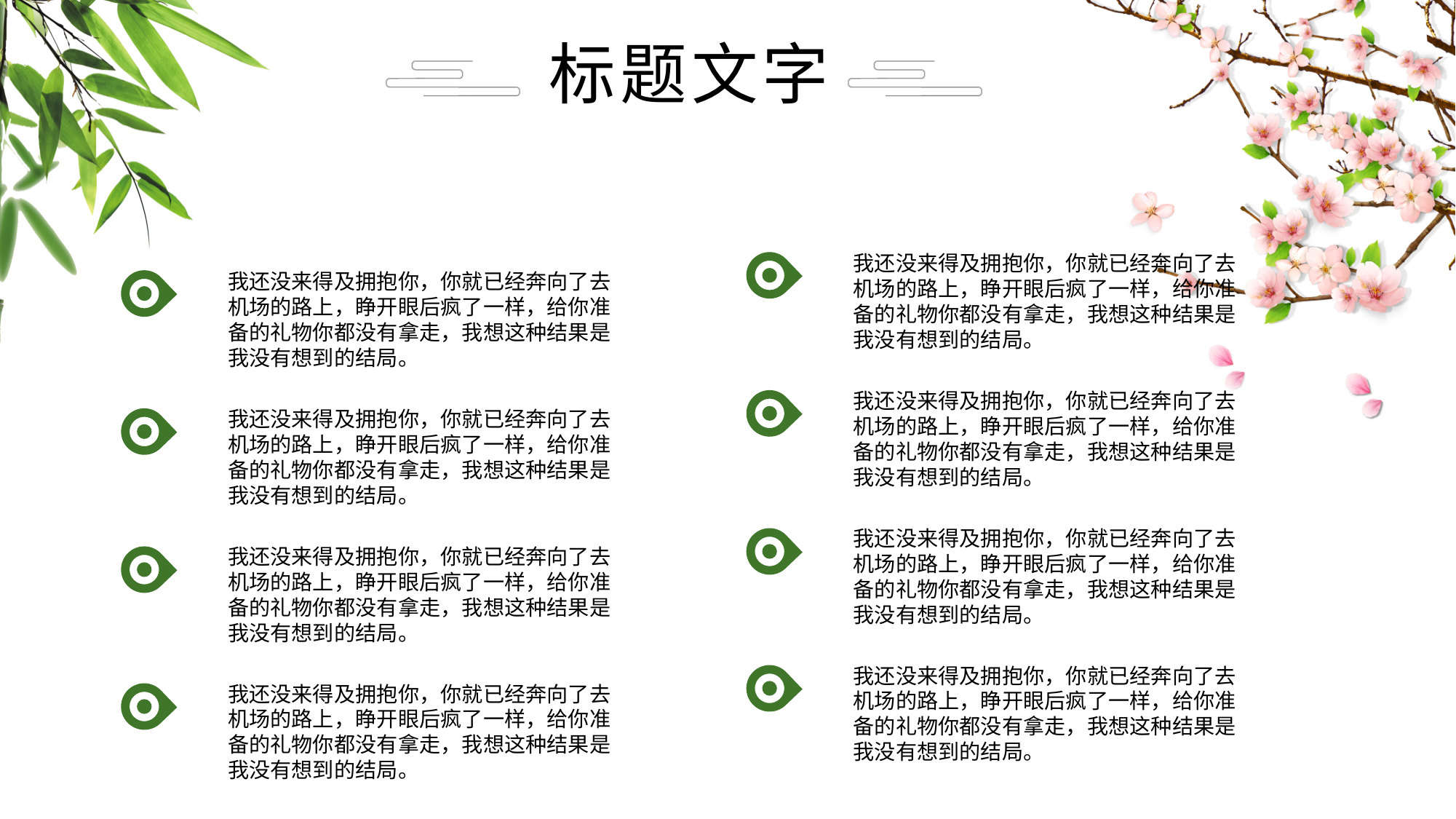

我还没来得及拥抱你，你就已经奔向了去机场的路上，睁开眼后疯了一样，给你准备的礼物你都没有拿走，我想这种结果是我没有想到的结局。

我还没来得及拥抱你，你就已经奔向了去机场的路上，睁开眼后疯了一样，给你准备的礼物你都没有拿走，我想这种结果是我没有想到的结局。

我还没来得及拥抱你，你就已经奔向了去机场的路上，睁开眼后疯了一样，给你准备的礼物你都没有拿走，我想这种结果是我没有想到的结局。

我还没来得及拥抱你，你就已经奔向了去机场的路上，睁开眼后疯了一样，给你准备的礼物你都没有拿走，我想这种结果是我没有想到的结局。

我还没来得及拥抱你，你就已经奔向了去机场的路上，睁开眼后疯了一样，给你准备的礼物你都没有拿走，我想这种结果是我没有想到的结局。

我还没来得及拥抱你，你就已经奔向了去机场的路上，睁开眼后疯了一样，给你准备的礼物你都没有拿走，我想这种结果是我没有想到的结局。

我还没来得及拥抱你，你就已经奔向了去机场的路上，睁开眼后疯了一样，给你准备的礼物你都没有拿走，我想这种结果是我没有想到的结局。

我还没来得及拥抱你，你就已经奔向了去机场的路上，睁开眼后疯了一样，给你准备的礼物你都没有拿走，我想这种结果是我没有想到的结局。